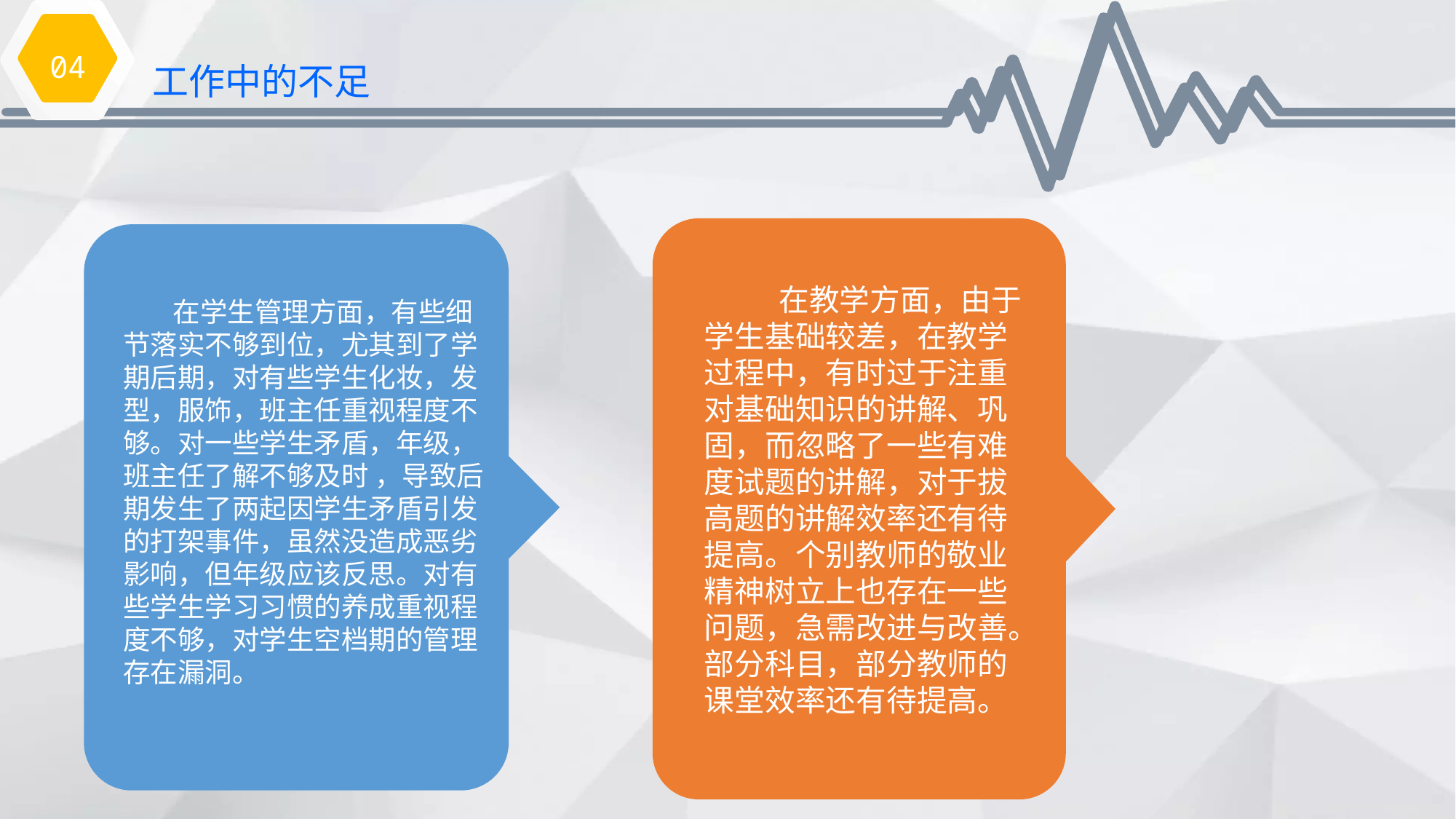

04
工作中的不足

。
          在教学方面，由于学生基础较差，在教学过程中，有时过于注重对基础知识的讲解、巩固，而忽略了一些有难度试题的讲解，对于拔高题的讲解效率还有待提高。个别教师的敬业精神树立上也存在一些问题，急需改进与改善。部分科目，部分教师的课堂效率还有待提高。
       在学生管理方面，有些细节落实不够到位，尤其到了学期后期，对有些学生化妆，发型，服饰，班主任重视程度不够。对一些学生矛盾，年级，班主任了解不够及时 ，导致后期发生了两起因学生矛盾引发的打架事件，虽然没造成恶劣影响，但年级应该反思。对有些学生学习习惯的养成重视程度不够，对学生空档期的管理存在漏洞。